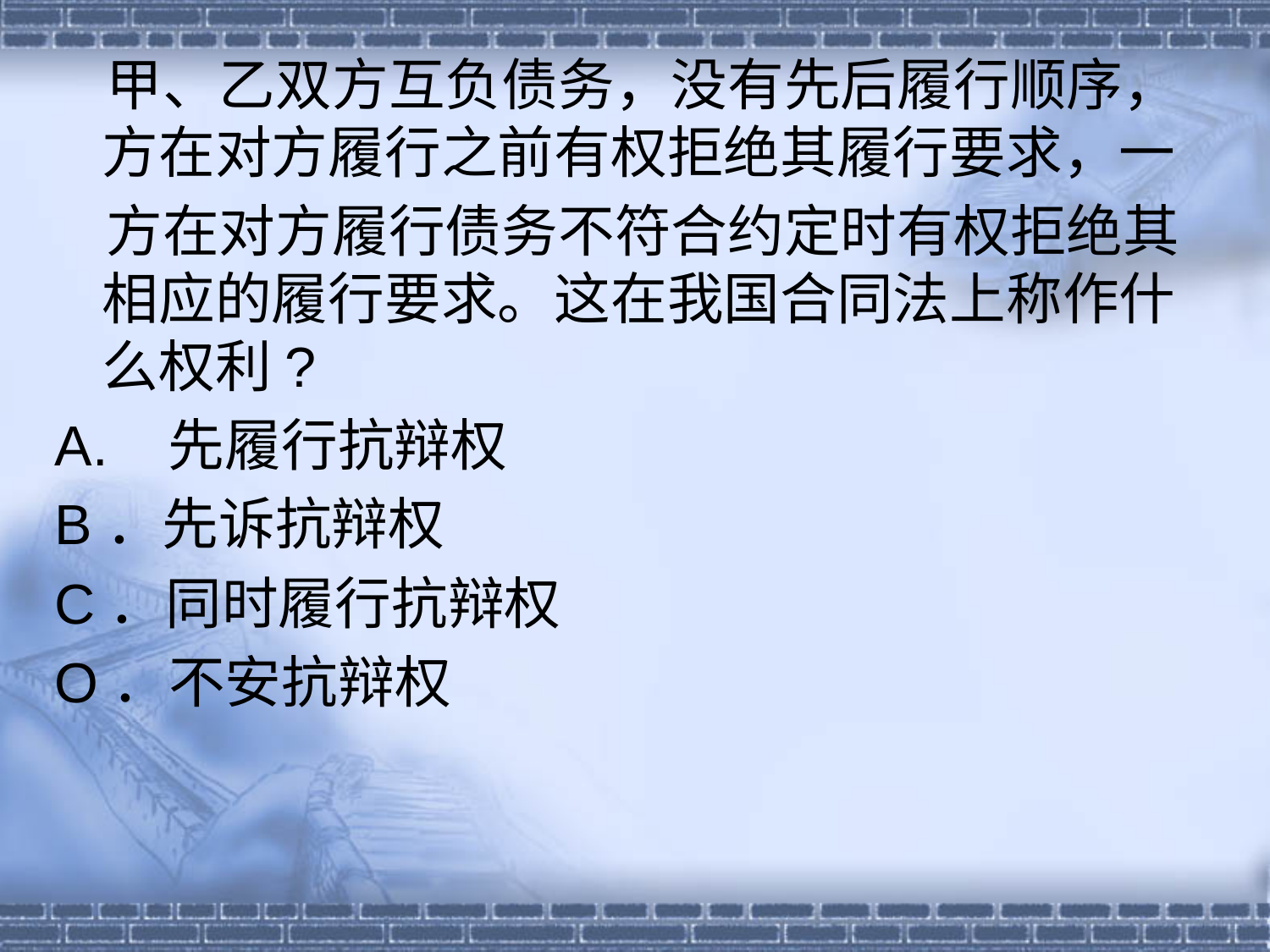

甲、乙双方互负债务，没有先后履行顺序，方在对方履行之前有权拒绝其履行要求，一
   方在对方履行债务不符合约定时有权拒绝其相应的履行要求。这在我国合同法上称作什么权利?
A.   先履行抗辩权
B．先诉抗辩权
C．同时履行抗辩权
O．不安抗辩权